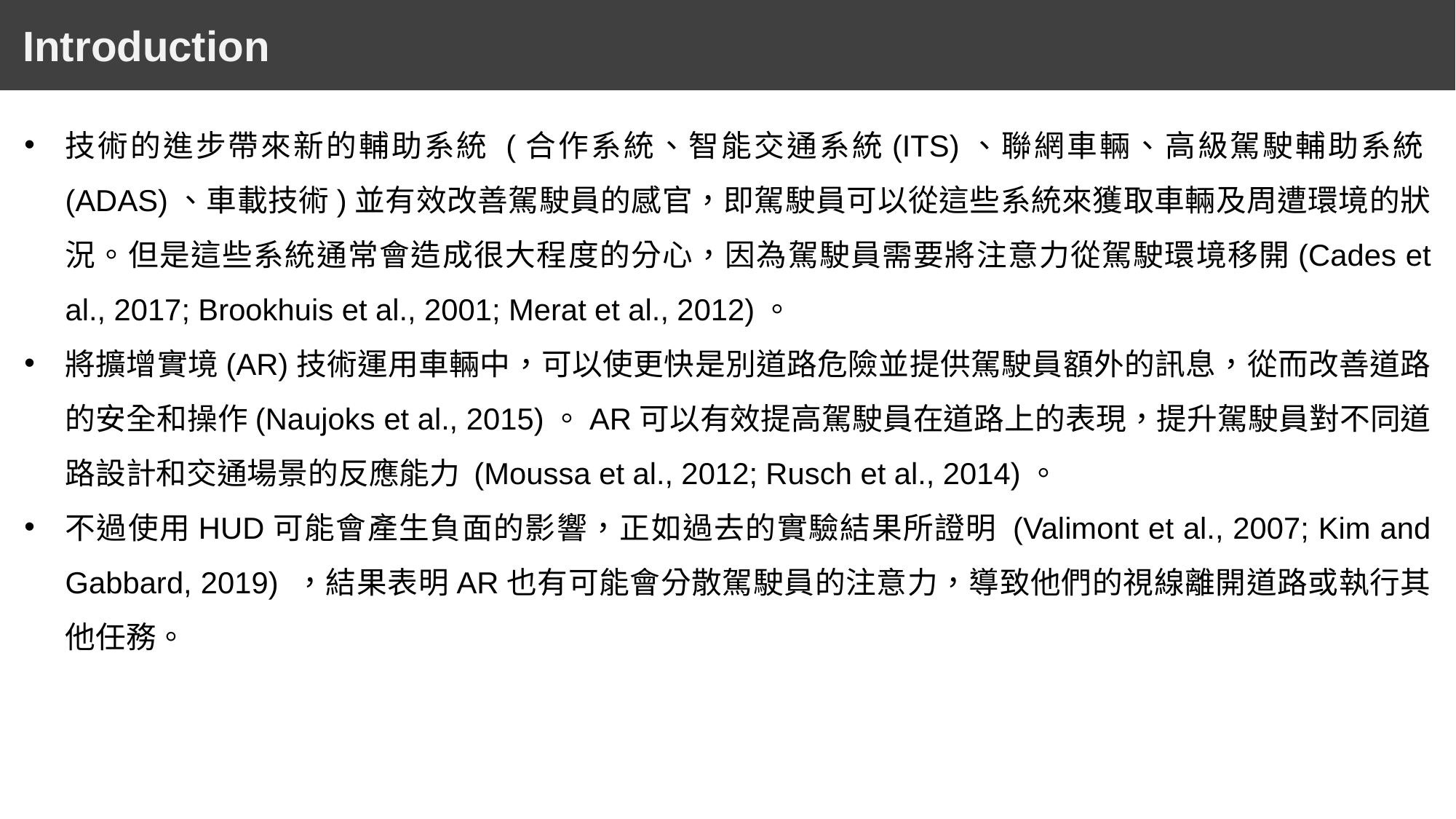

Introduction
技術的進步帶來新的輔助系統 (合作系統、智能交通系統(ITS)、聯網車輛、高級駕駛輔助系統(ADAS)、車載技術)並有效改善駕駛員的感官，即駕駛員可以從這些系統來獲取車輛及周遭環境的狀況。但是這些系統通常會造成很大程度的分心，因為駕駛員需要將注意力從駕駛環境移開(Cades et al., 2017; Brookhuis et al., 2001; Merat et al., 2012)。
將擴增實境(AR)技術運用車輛中，可以使更快是別道路危險並提供駕駛員額外的訊息，從而改善道路的安全和操作(Naujoks et al., 2015)。AR可以有效提高駕駛員在道路上的表現，提升駕駛員對不同道路設計和交通場景的反應能力 (Moussa et al., 2012; Rusch et al., 2014)。
不過使用HUD可能會產生負面的影響，正如過去的實驗結果所證明 (Valimont et al., 2007; Kim and Gabbard, 2019) ，結果表明AR也有可能會分散駕駛員的注意力，導致他們的視線離開道路或執行其他任務。